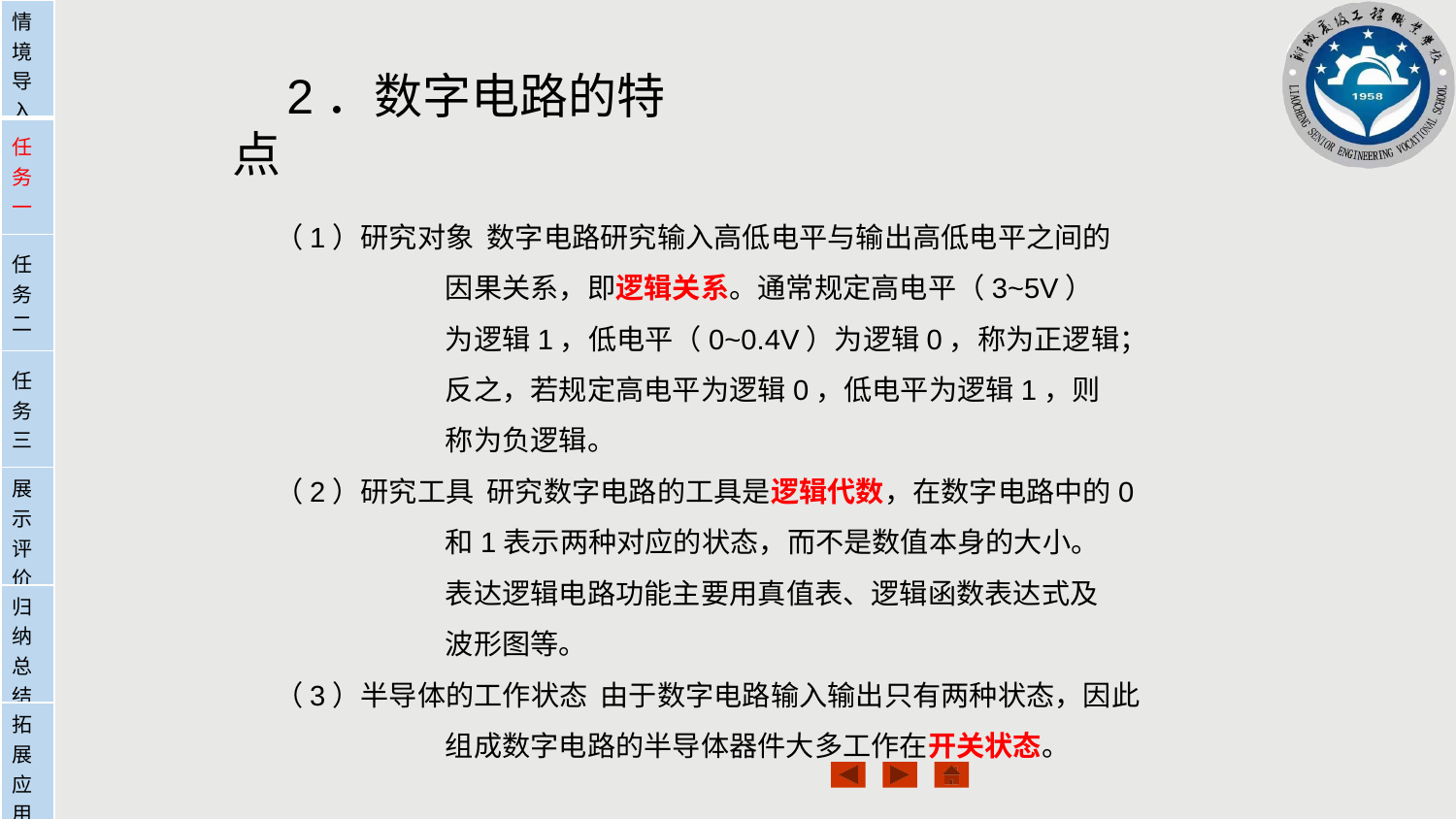

| 情境导入 |
| --- |
| 任务一 |
| 任务二 |
| 任务三 |
| 展示评价 |
| 归纳总结 |
| 拓展应用 |
2．数字电路的特点
（1）研究对象  数字电路研究输入高低电平与输出高低电平之间的
                          因果关系，即逻辑关系。通常规定高电平（3~5V）
                          为逻辑1，低电平（0~0.4V）为逻辑0，称为正逻辑；
                          反之，若规定高电平为逻辑0，低电平为逻辑1，则
                          称为负逻辑。
（2）研究工具  研究数字电路的工具是逻辑代数，在数字电路中的0
                          和1表示两种对应的状态，而不是数值本身的大小。
                          表达逻辑电路功能主要用真值表、逻辑函数表达式及
                          波形图等。
（3）半导体的工作状态  由于数字电路输入输出只有两种状态，因此
                          组成数字电路的半导体器件大多工作在开关状态。